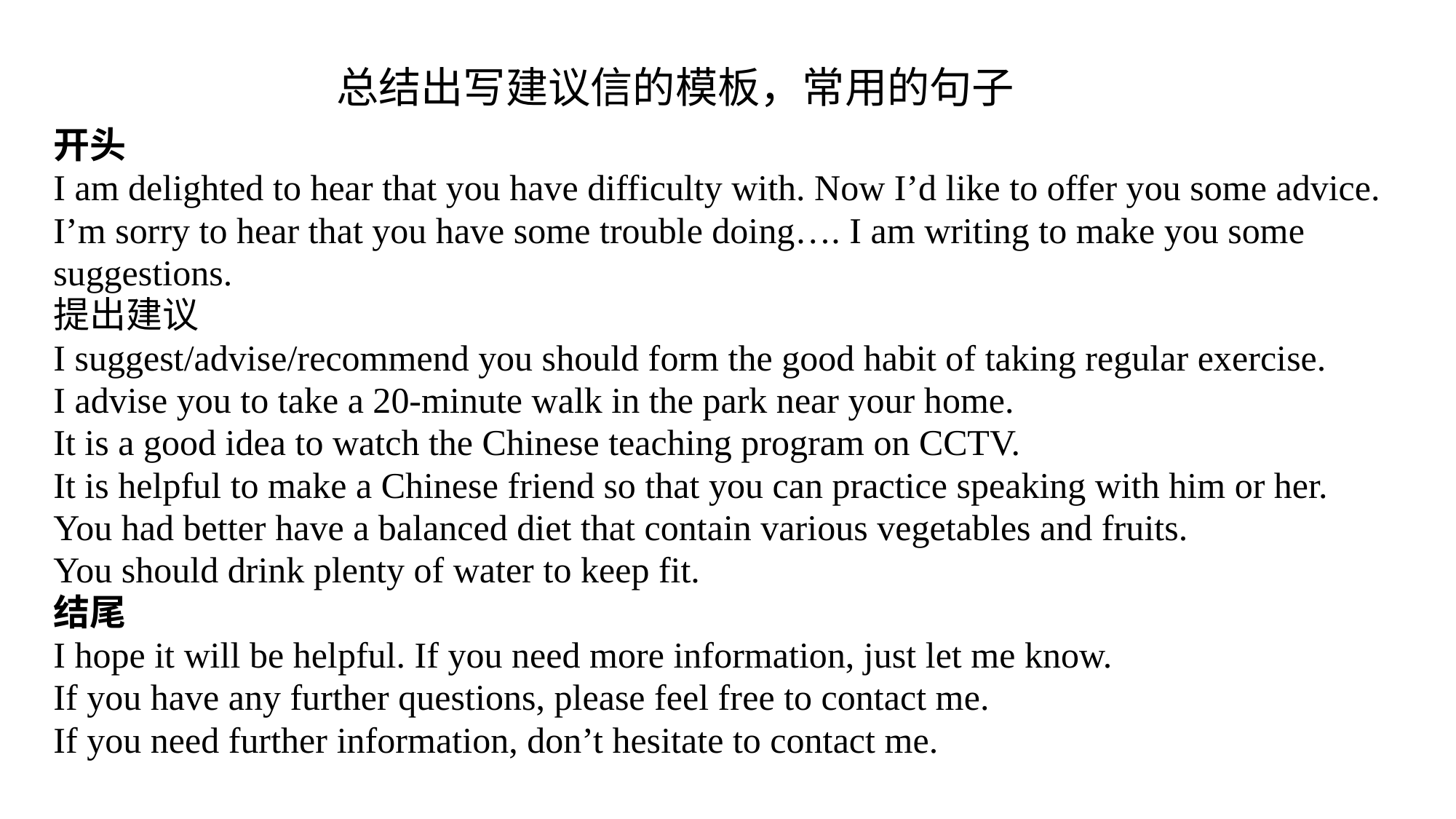

总结出写建议信的模板，常用的句子
开头
I am delighted to hear that you have difficulty with. Now I’d like to offer you some advice.
I’m sorry to hear that you have some trouble doing…. I am writing to make you some suggestions.
提出建议
I suggest/advise/recommend you should form the good habit of taking regular exercise.
I advise you to take a 20-minute walk in the park near your home.
It is a good idea to watch the Chinese teaching program on CCTV.
It is helpful to make a Chinese friend so that you can practice speaking with him or her.
You had better have a balanced diet that contain various vegetables and fruits.
You should drink plenty of water to keep fit.
结尾
I hope it will be helpful. If you need more information, just let me know.
If you have any further questions, please feel free to contact me.
If you need further information, don’t hesitate to contact me.